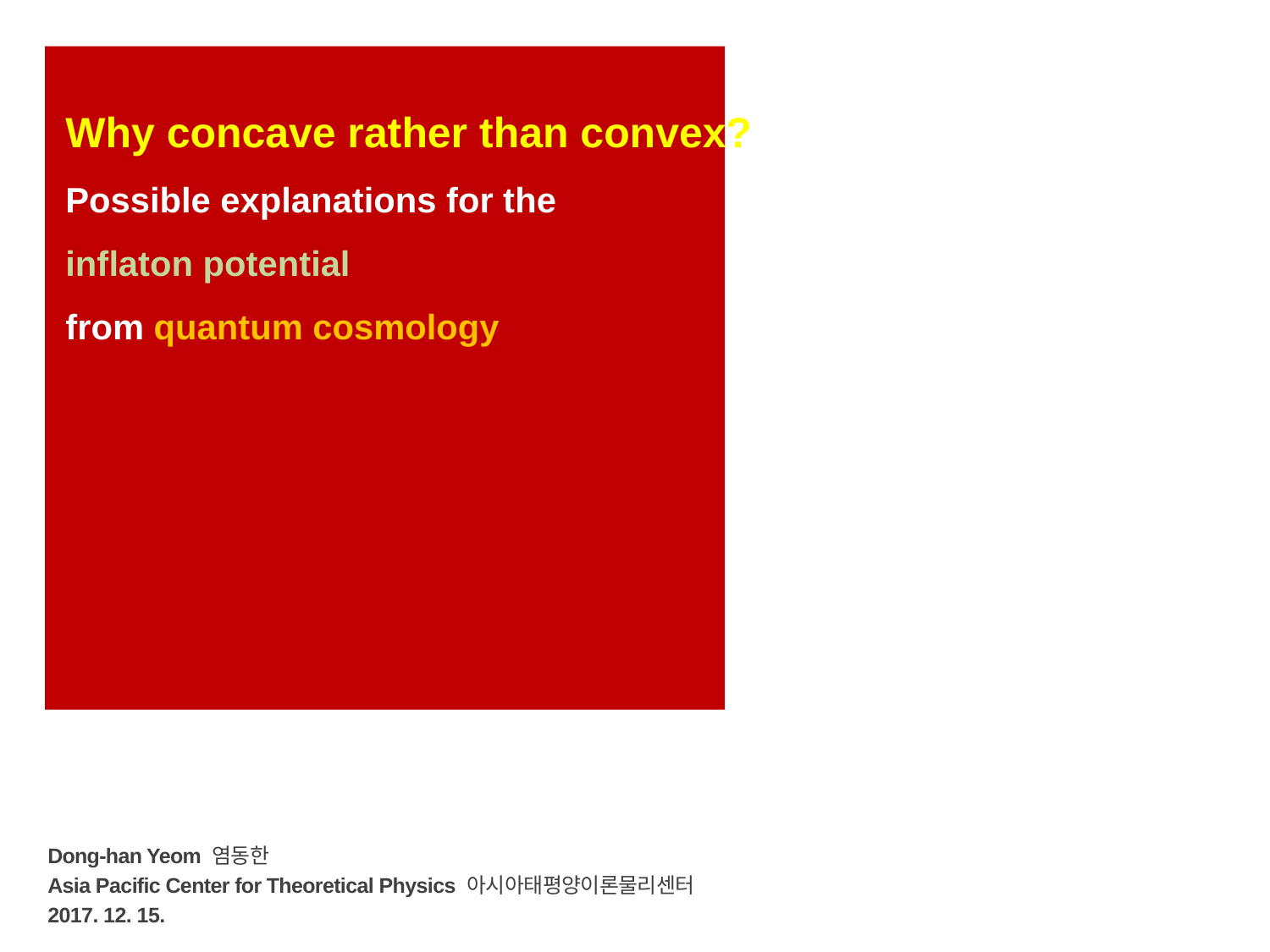

# Why concave rather than convex? Possible explanations for the inflaton potential from quantum cosmology
Dong-han Yeom 염동한
Asia Pacific Center for Theoretical Physics 아시아태평양이론물리센터
2017. 12. 15.